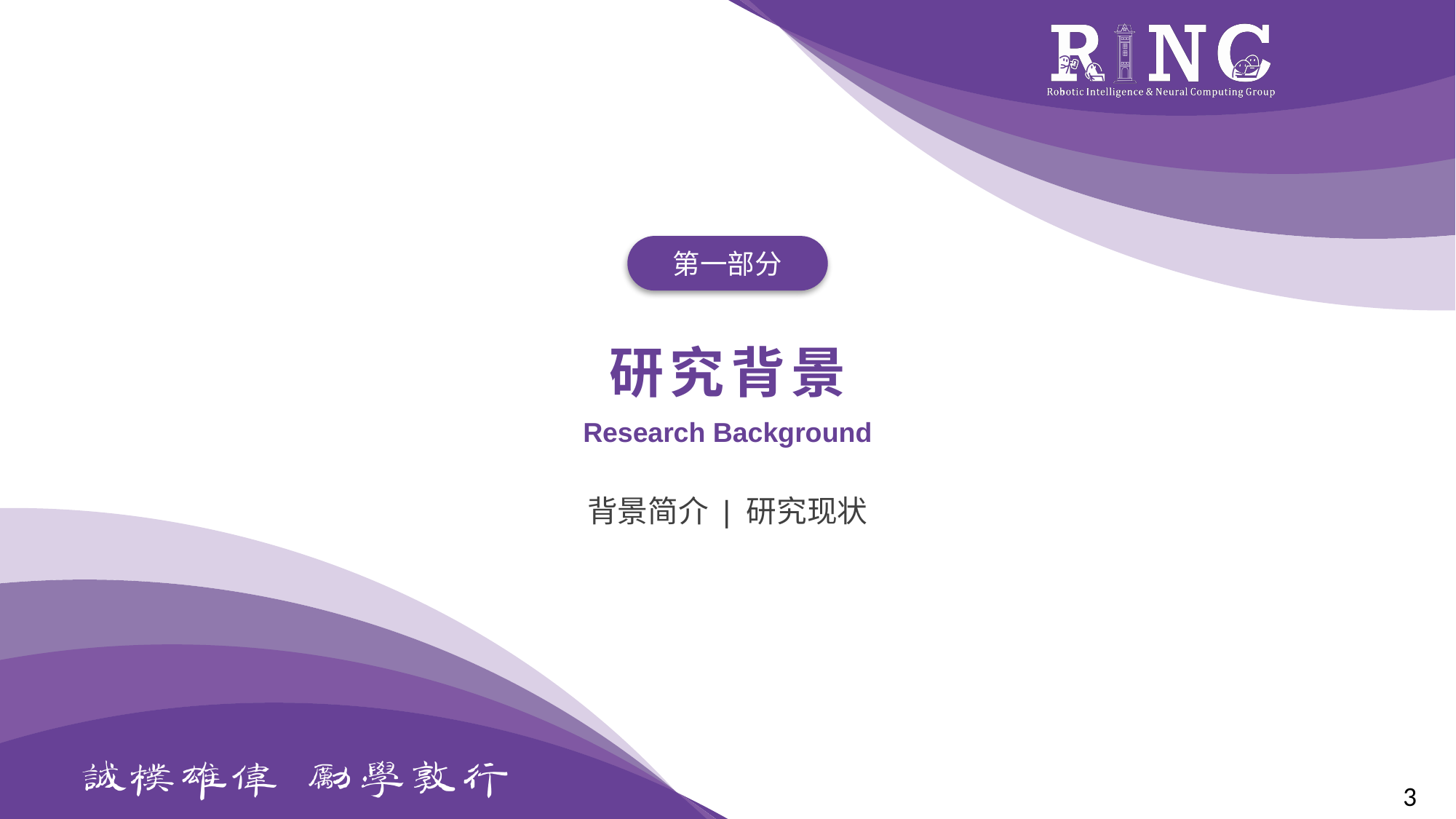

第一部分
研究背景
Research Background
背景简介 | 研究现状